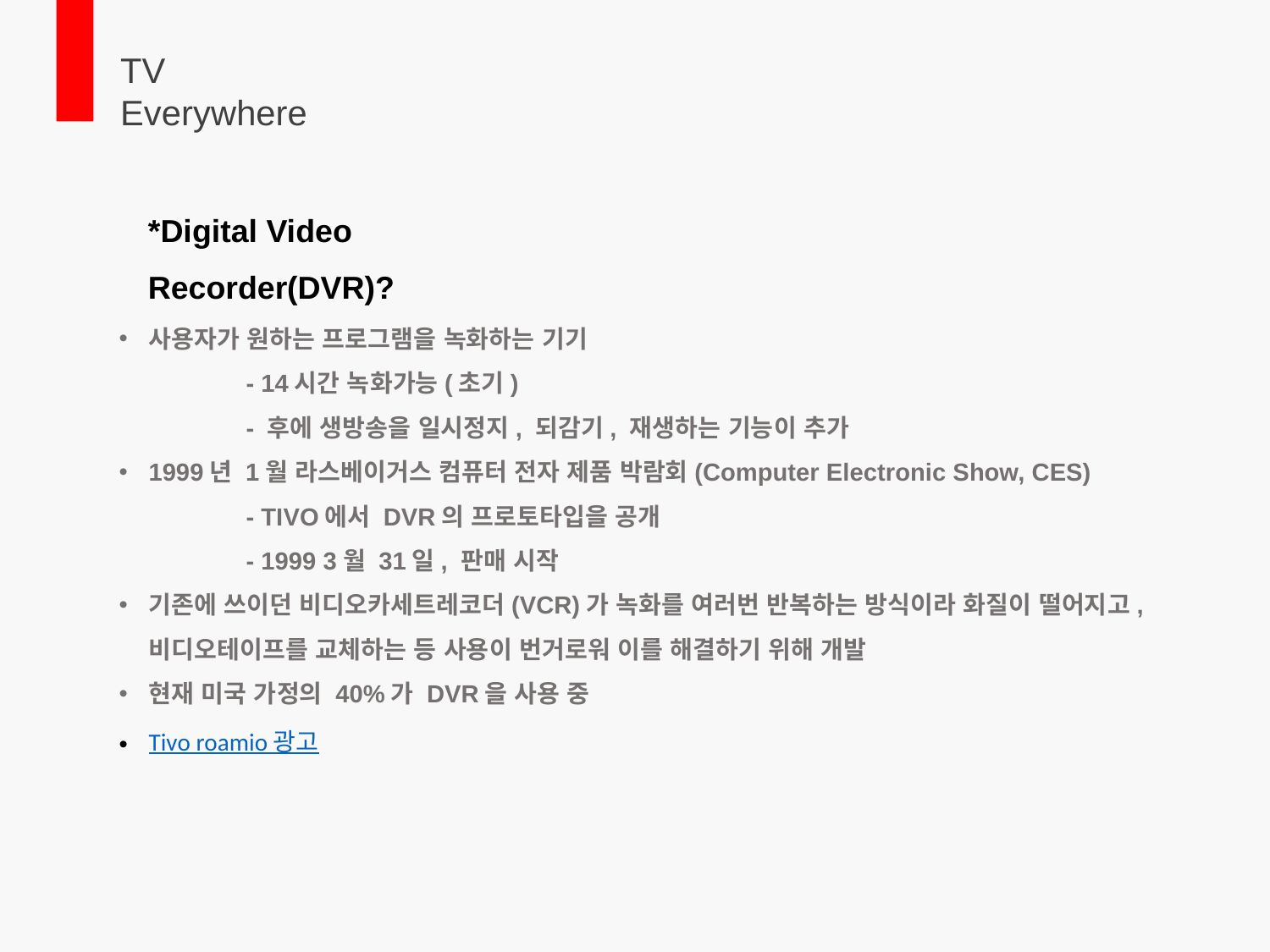

TV
Everywhere
*Digital Video Recorder(DVR)?

사용자가 원하는 프로그램을 녹화하는 기기
	- 14시간 녹화가능(초기)
	- 후에 생방송을 일시정지, 되감기, 재생하는 기능이 추가
1999년 1월 라스베이거스 컴퓨터 전자 제품 박람회(Computer Electronic Show, CES)
	- TIVO에서 DVR의 프로토타입을 공개
	- 1999 3월 31일, 판매 시작
기존에 쓰이던 비디오카세트레코더(VCR)가 녹화를 여러번 반복하는 방식이라 화질이 떨어지고, 비디오테이프를 교체하는 등 사용이 번거로워 이를 해결하기 위해 개발
현재 미국 가정의 40%가 DVR을 사용 중
Tivo roamio 광고